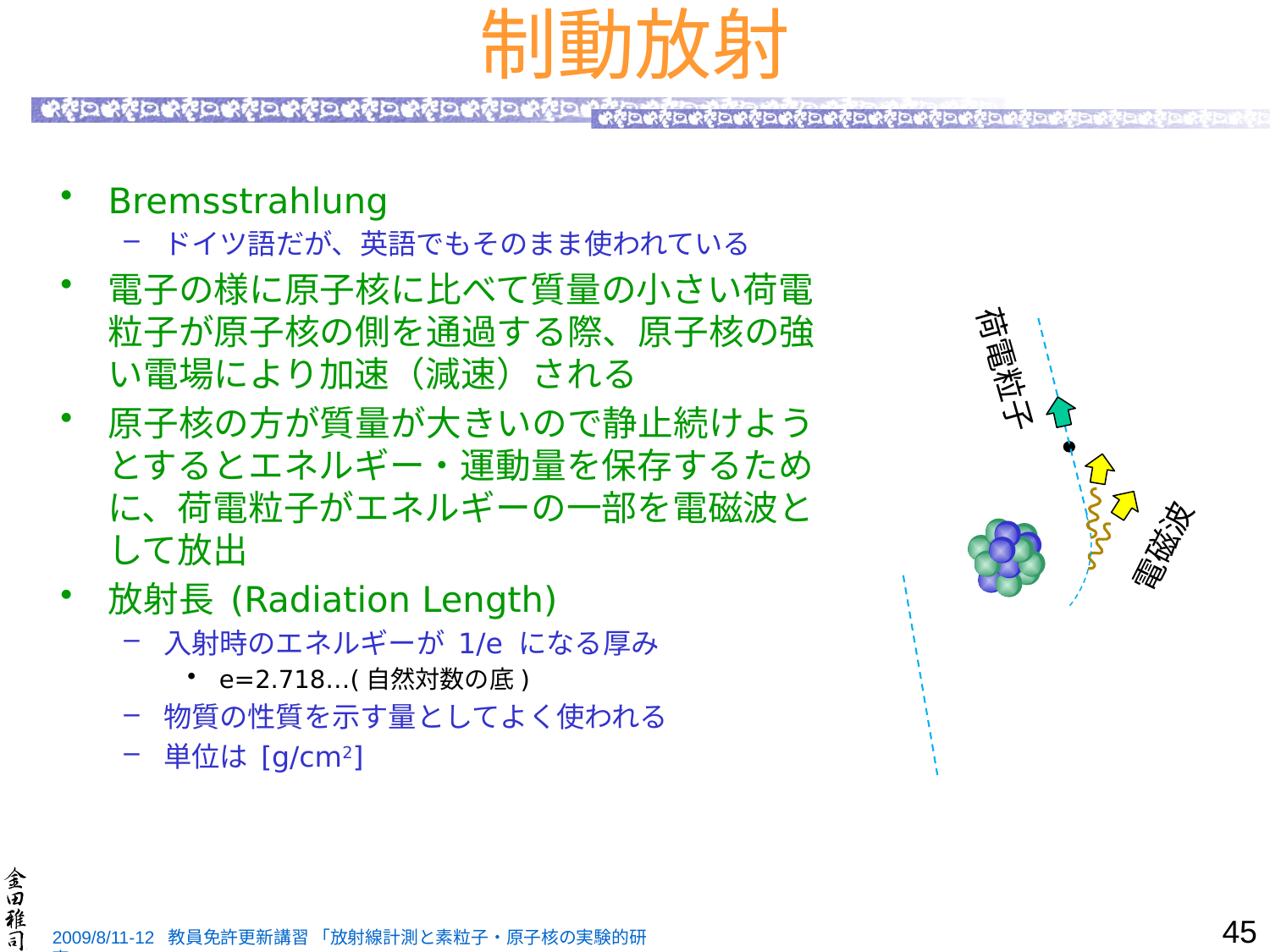

# 制動放射
Bremsstrahlung
ドイツ語だが、英語でもそのまま使われている
電子の様に原子核に比べて質量の小さい荷電粒子が原子核の側を通過する際、原子核の強い電場により加速（減速）される
原子核の方が質量が大きいので静止続けようとするとエネルギー・運動量を保存するために、荷電粒子がエネルギーの一部を電磁波として放出
放射長 (Radiation Length)
入射時のエネルギーが 1/e になる厚み
e=2.718…(自然対数の底)
物質の性質を示す量としてよく使われる
単位は [g/cm2]
荷電粒子

電磁波

45
2009/8/11-12  教員免許更新講習 「放射線計測と素粒子・原子核の実験的研究」